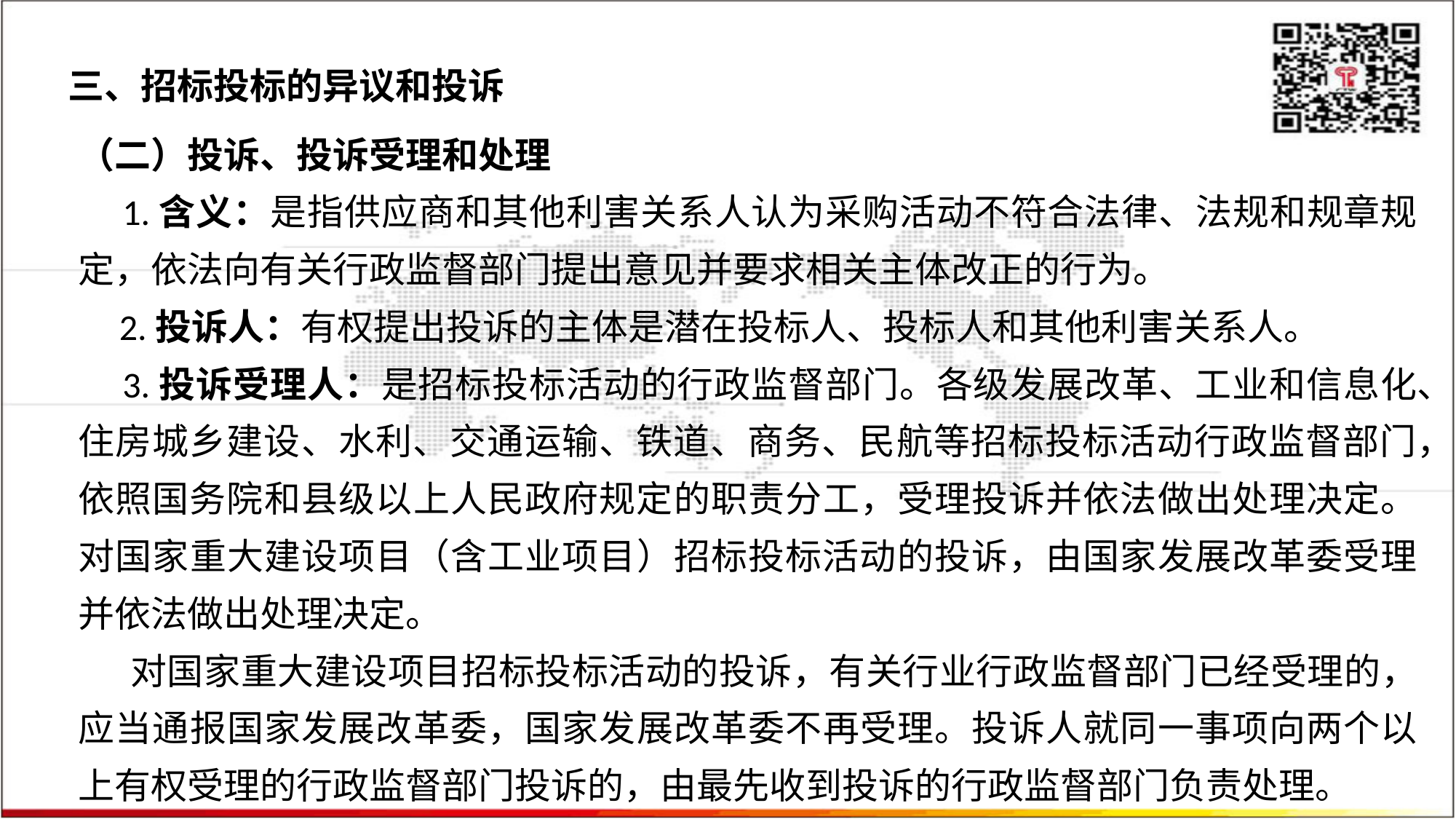

三、招标投标的异议和投诉
（二）投诉、投诉受理和处理
     1.含义：是指供应商和其他利害关系人认为采购活动不符合法律、法规和规章规定，依法向有关行政监督部门提出意见并要求相关主体改正的行为。
     2.投诉人：有权提出投诉的主体是潜在投标人、投标人和其他利害关系人。
     3.投诉受理人：是招标投标活动的行政监督部门。各级发展改革、工业和信息化、住房城乡建设、水利、交通运输、铁道、商务、民航等招标投标活动行政监督部门，依照国务院和县级以上人民政府规定的职责分工，受理投诉并依法做出处理决定。对国家重大建设项目（含工业项目）招标投标活动的投诉，由国家发展改革委受理并依法做出处理决定。
     对国家重大建设项目招标投标活动的投诉，有关行业行政监督部门已经受理的，应当通报国家发展改革委，国家发展改革委不再受理。投诉人就同一事项向两个以上有权受理的行政监督部门投诉的，由最先收到投诉的行政监督部门负责处理。